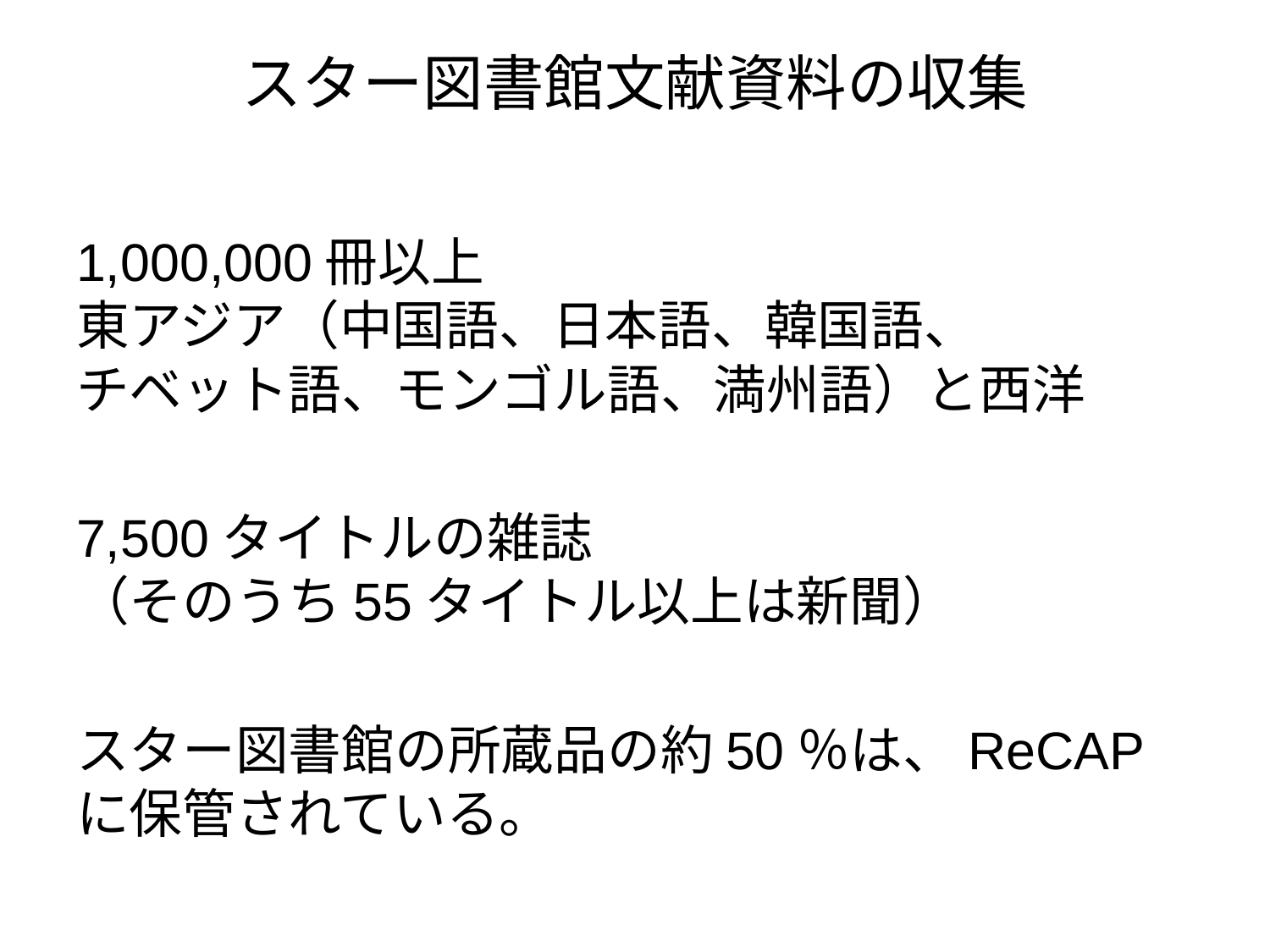

# スター図書館文献資料の収集
1,000,000冊以上
東アジア（中国語、日本語、韓国語、
チベット語、モンゴル語、満州語）と西洋

7,500タイトルの雑誌
（そのうち55タイトル以上は新聞）

スター図書館の所蔵品の約50％は、ReCAPに保管されている。